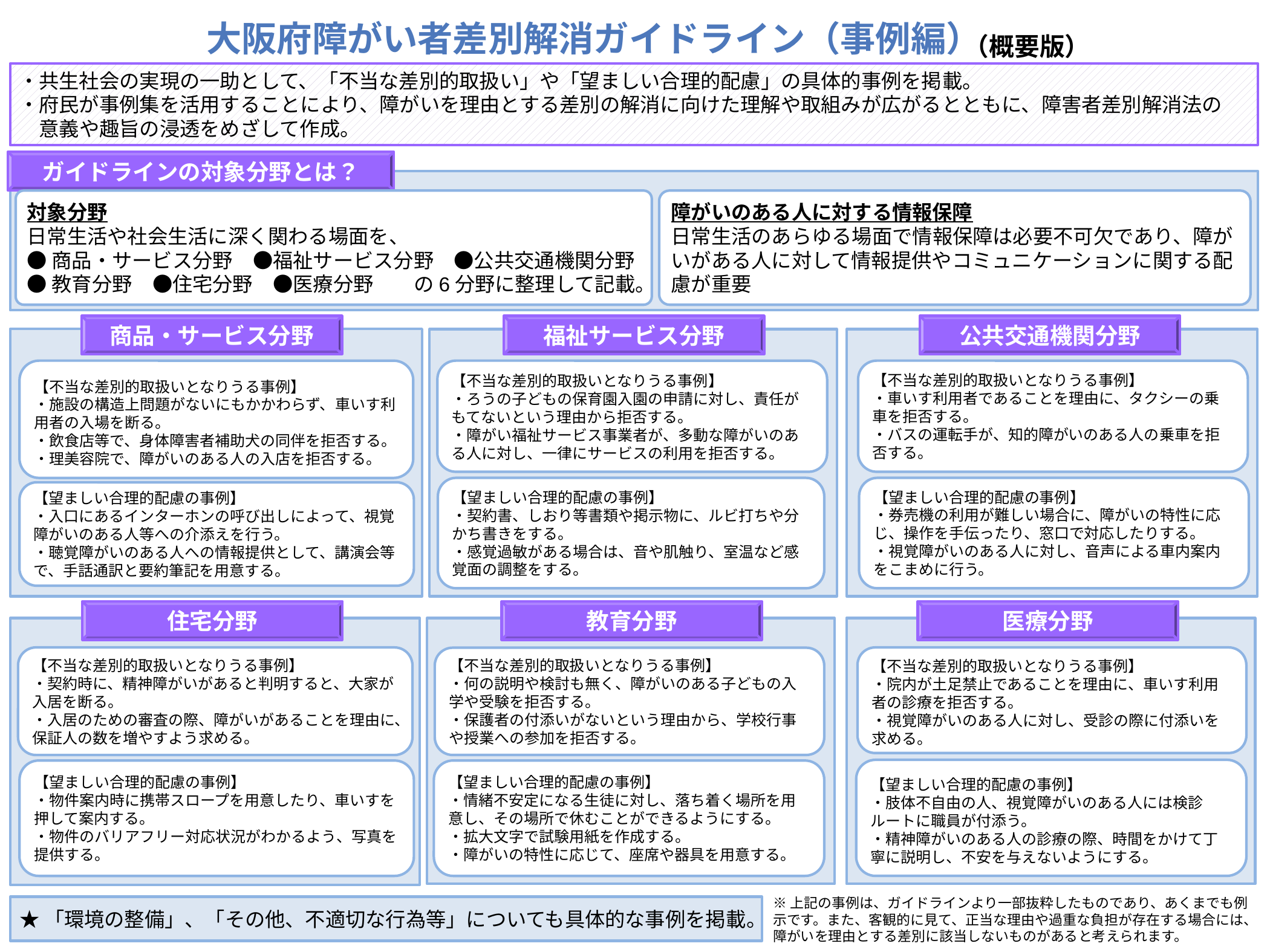

大阪府障がい者差別解消ガイドライン（事例編）
（概要版）
・共生社会の実現の一助として、「不当な差別的取扱い」や「望ましい合理的配慮」の具体的事例を掲載。
・府民が事例集を活用することにより、障がいを理由とする差別の解消に向けた理解や取組みが広がるとともに、障害者差別解消法の
　意義や趣旨の浸透をめざして作成。
ガイドラインの対象分野とは？

対象分野
日常生活や社会生活に深く関わる場面を、
●商品・サービス分野　●福祉サービス分野　●公共交通機関分野
●教育分野　●住宅分野　●医療分野　　の6分野に整理して記載。
障がいのある人に対する情報保障
日常生活のあらゆる場面で情報保障は必要不可欠であり、障がいがある人に対して情報提供やコミュニケーションに関する配慮が重要
公共交通機関分野
福祉サービス分野
商品・サービス分野

【不当な差別的取扱いとなりうる事例】
・ろうの子どもの保育園入園の申請に対し、責任がもてないという理由から拒否する。
・障がい福祉サービス事業者が、多動な障がいのある人に対し、一律にサービスの利用を拒否する。
【不当な差別的取扱いとなりうる事例】
・車いす利用者であることを理由に、タクシーの乗車を拒否する。
・バスの運転手が、知的障がいのある人の乗車を拒否する。
【不当な差別的取扱いとなりうる事例】
・施設の構造上問題がないにもかかわらず、車いす利用者の入場を断る。
・飲食店等で、身体障害者補助犬の同伴を拒否する。
・理美容院で、障がいのある人の入店を拒否する。
【望ましい合理的配慮の事例】
・券売機の利用が難しい場合に、障がいの特性に応じ、操作を手伝ったり、窓口で対応したりする。
・視覚障がいのある人に対し、音声による車内案内をこまめに行う。
【望ましい合理的配慮の事例】
・契約書、しおり等書類や掲示物に、ルビ打ちや分かち書きをする。
・感覚過敏がある場合は、音や肌触り、室温など感覚面の調整をする。
【望ましい合理的配慮の事例】
・入口にあるインターホンの呼び出しによって、視覚障がいのある人等への介添えを行う。
・聴覚障がいのある人への情報提供として、講演会等で、手話通訳と要約筆記を用意する。
住宅分野
教育分野
医療分野

【不当な差別的取扱いとなりうる事例】
・院内が土足禁止であることを理由に、車いす利用者の診療を拒否する。
・視覚障がいのある人に対し、受診の際に付添いを求める。
【不当な差別的取扱いとなりうる事例】
・契約時に、精神障がいがあると判明すると、大家が入居を断る。
・入居のための審査の際、障がいがあることを理由に、保証人の数を増やすよう求める。
【不当な差別的取扱いとなりうる事例】
・何の説明や検討も無く、障がいのある子どもの入学や受験を拒否する。
・保護者の付添いがないという理由から、学校行事や授業への参加を拒否する。
【望ましい合理的配慮の事例】
・肢体不自由の人、視覚障がいのある人には検診ルートに職員が付添う。
・精神障がいのある人の診療の際、時間をかけて丁寧に説明し、不安を与えないようにする。
【望ましい合理的配慮の事例】
・物件案内時に携帯スロープを用意したり、車いすを押して案内する。
・物件のバリアフリー対応状況がわかるよう、写真を提供する。
【望ましい合理的配慮の事例】
・情緒不安定になる生徒に対し、落ち着く場所を用意し、その場所で休むことができるようにする。
・拡大文字で試験用紙を作成する。
・障がいの特性に応じて、座席や器具を用意する。
※上記の事例は、ガイドラインより一部抜粋したものであり、あくまでも例示です。また、客観的に見て、正当な理由や過重な負担が存在する場合には、障がいを理由とする差別に該当しないものがあると考えられます。
★「環境の整備」、「その他、不適切な行為等」についても具体的な事例を掲載。